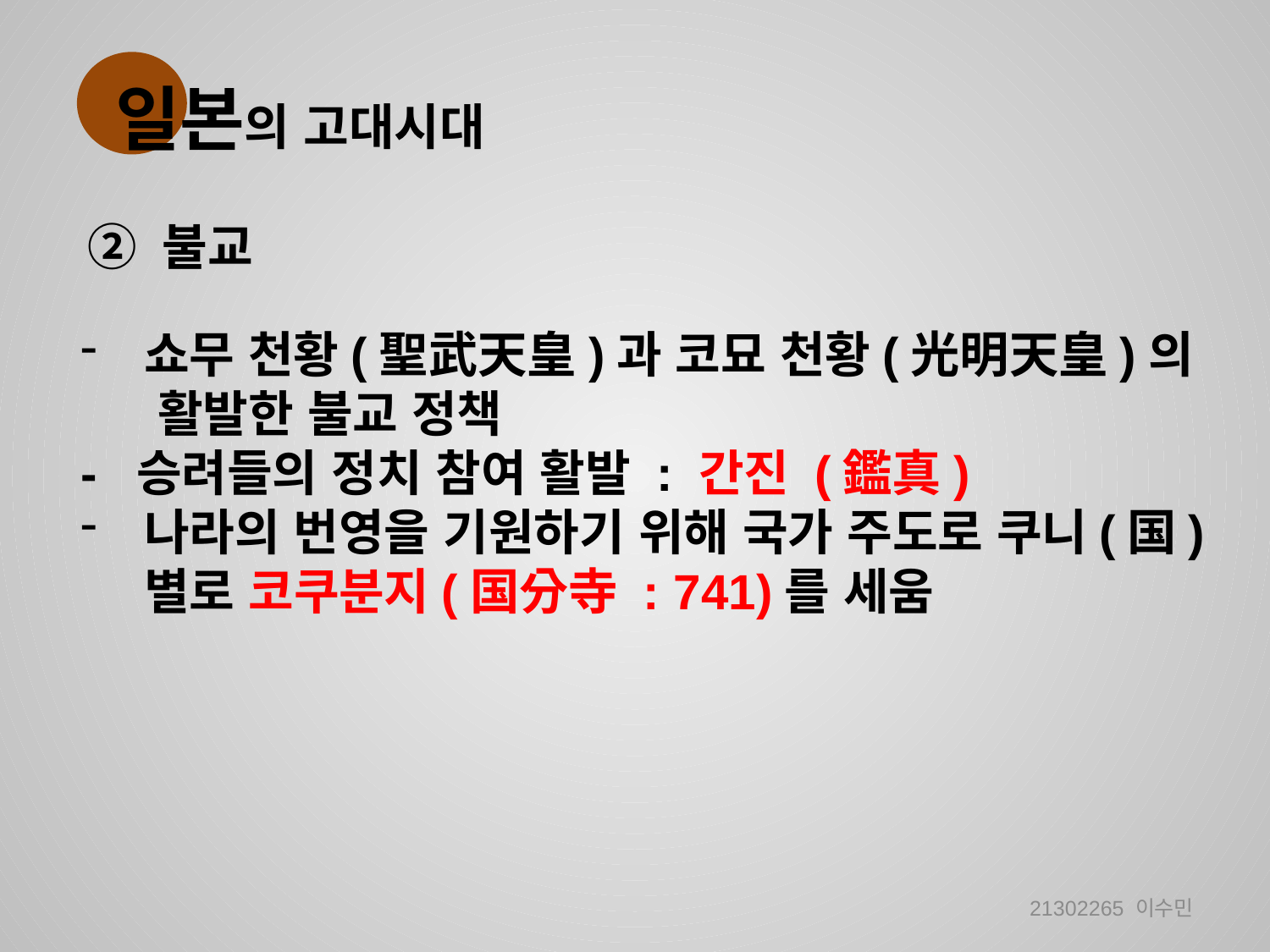

일본의 고대시대
② 불교
쇼무 천황(聖武天皇)과 코묘 천황(光明天皇)의     활발한 불교 정책
-  승려들의 정치 참여 활발 : 간진 (鑑真)
나라의 번영을 기원하기 위해 국가 주도로 쿠니(国) 별로 코쿠분지(国分寺 : 741)를 세움

21302265 이수민